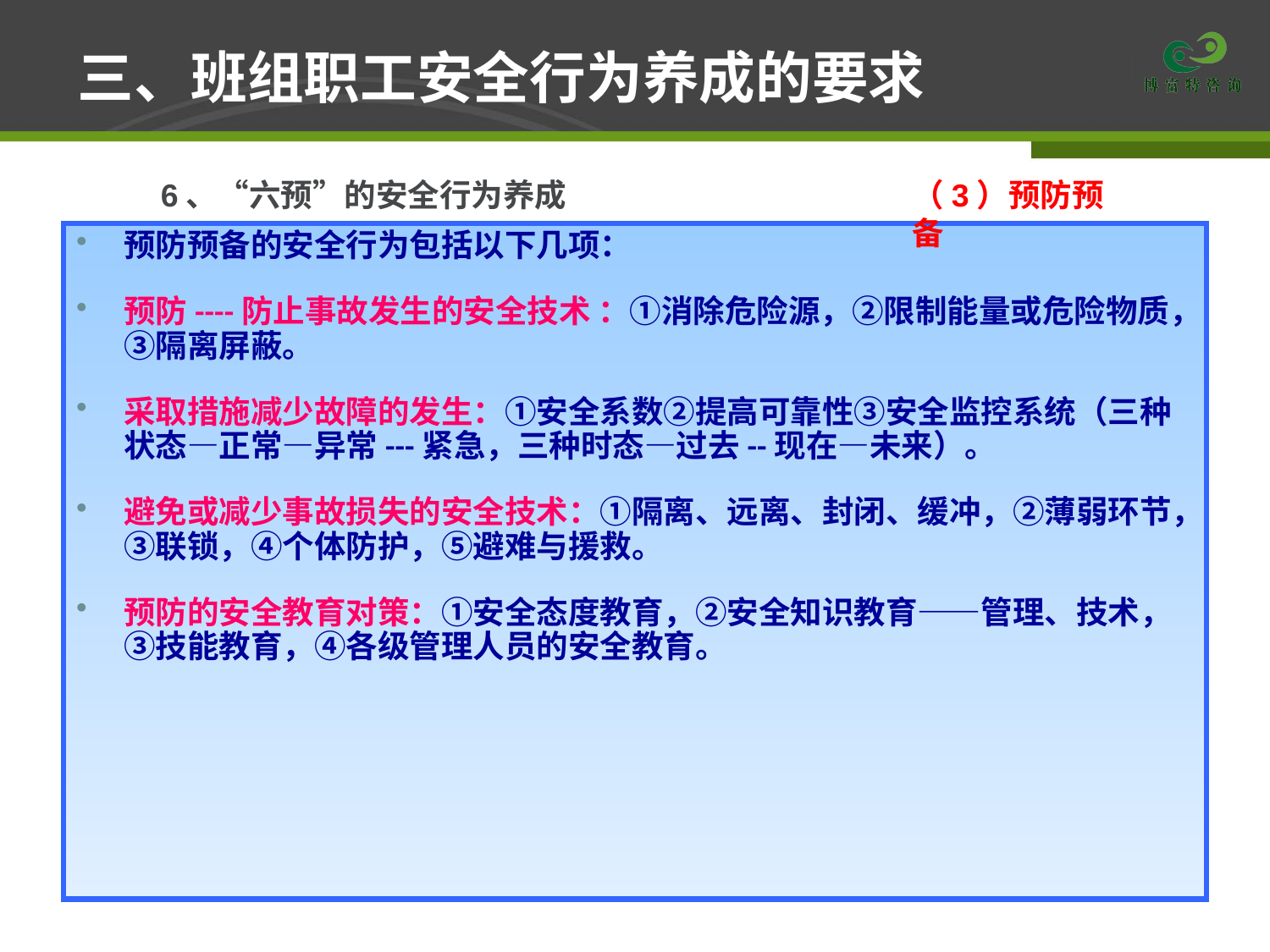

# 三、班组职工安全行为养成的要求
6、“六预”的安全行为养成
（3）预防预备
预防预备的安全行为包括以下几项：
预防----防止事故发生的安全技术 ：①消除危险源，②限制能量或危险物质，③隔离屏蔽。
采取措施减少故障的发生：①安全系数②提高可靠性③安全监控系统（三种状态—正常—异常---紧急，三种时态—过去--现在—未来）。
避免或减少事故损失的安全技术：①隔离、远离、封闭、缓冲，②薄弱环节，③联锁，④个体防护，⑤避难与援救。
预防的安全教育对策：①安全态度教育，②安全知识教育——管理、技术，③技能教育，④各级管理人员的安全教育。
86